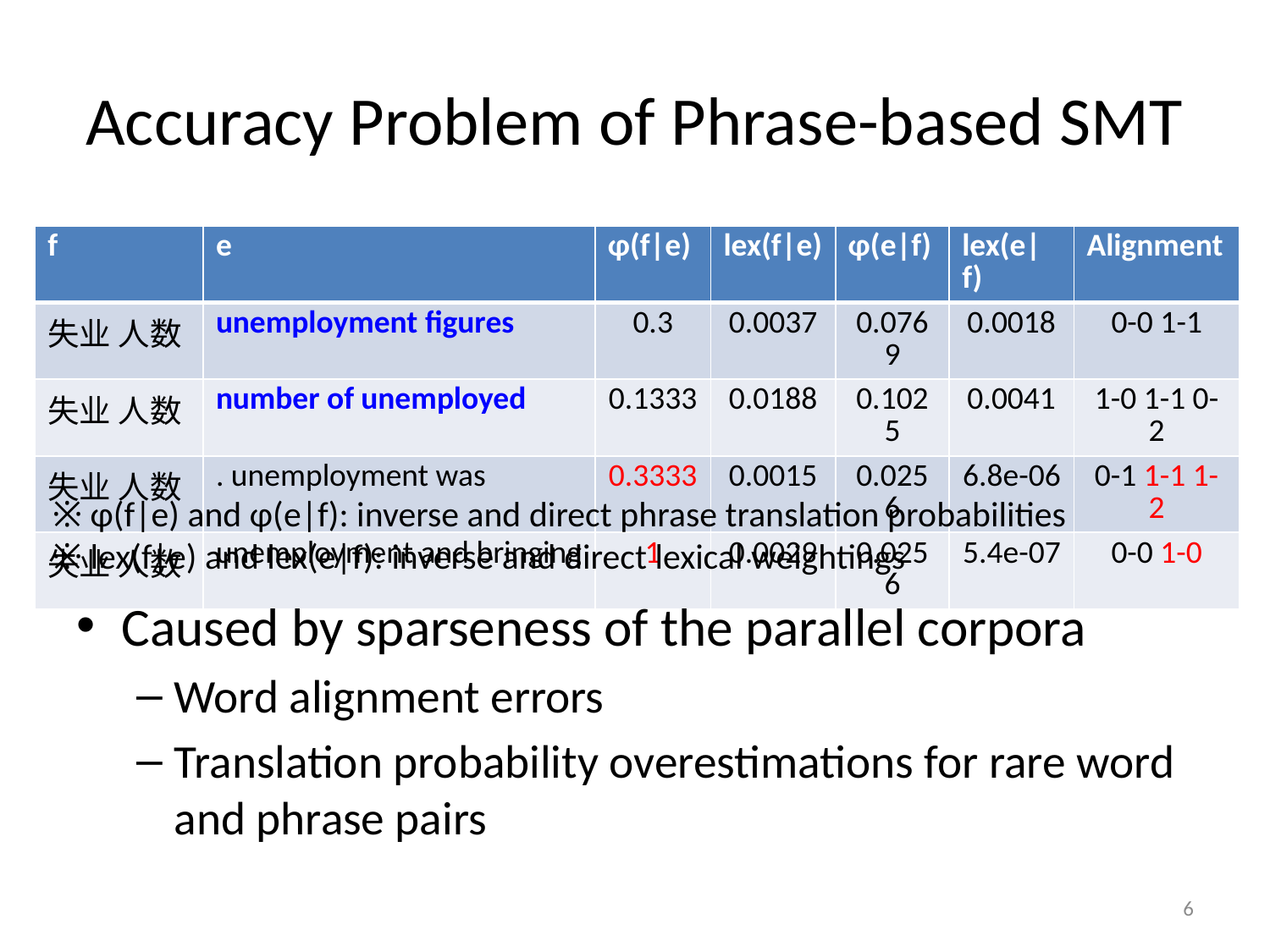

# Accuracy Problem of Phrase-based SMT
| f | e | φ(f|e) | lex(f|e) | φ(e|f) | lex(e|f) | Alignment |
| --- | --- | --- | --- | --- | --- | --- |
| 失业 人数 | unemployment figures | 0.3 | 0.0037 | 0.0769 | 0.0018 | 0-0 1-1 |
| 失业 人数 | number of unemployed | 0.1333 | 0.0188 | 0.1025 | 0.0041 | 1-0 1-1 0-2 |
| 失业 人数 | . unemployment was | 0.3333 | 0.0015 | 0.0256 | 6.8e-06 | 0-1 1-1 1-2 |
| 失业 人数 | unemployment and bringing | 1 | 0.0029 | 0.0256 | 5.4e-07 | 0-0 1-0 |
※ φ(f|e) and φ(e|f): inverse and direct phrase translation probabilities
※ lex(f|e) and lex(e|f): inverse and direct lexical weightings
Caused by sparseness of the parallel corpora
Word alignment errors
Translation probability overestimations for rare word and phrase pairs
6